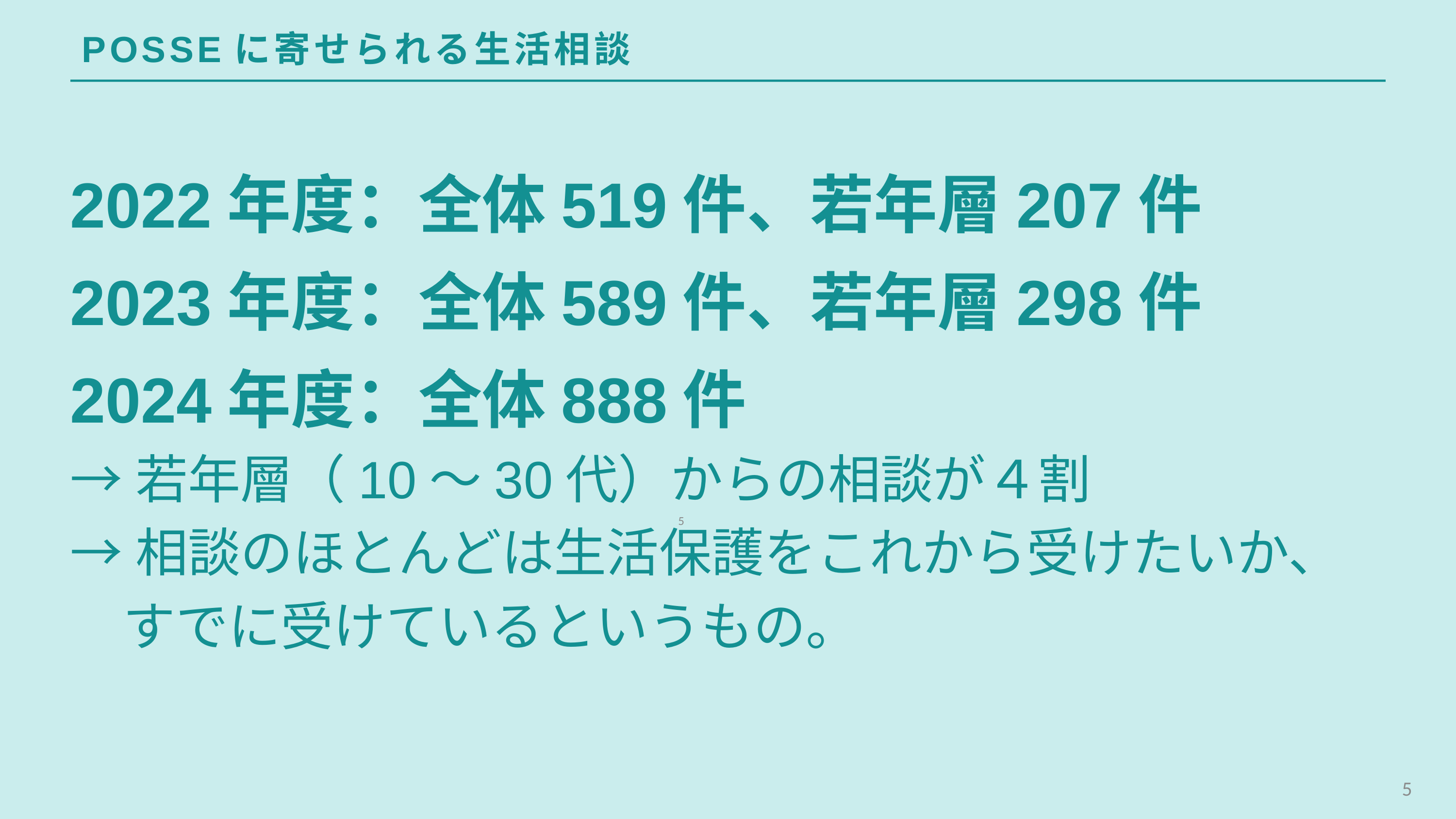

POSSEに寄せられる生活相談

2022年度：全体519件、若年層207件
2023年度：全体589件、若年層298件
2024年度：全体888件
→若年層（10～30代）からの相談が４割
→相談のほとんどは生活保護をこれから受けたいか、
　すでに受けているというもの。

5
5